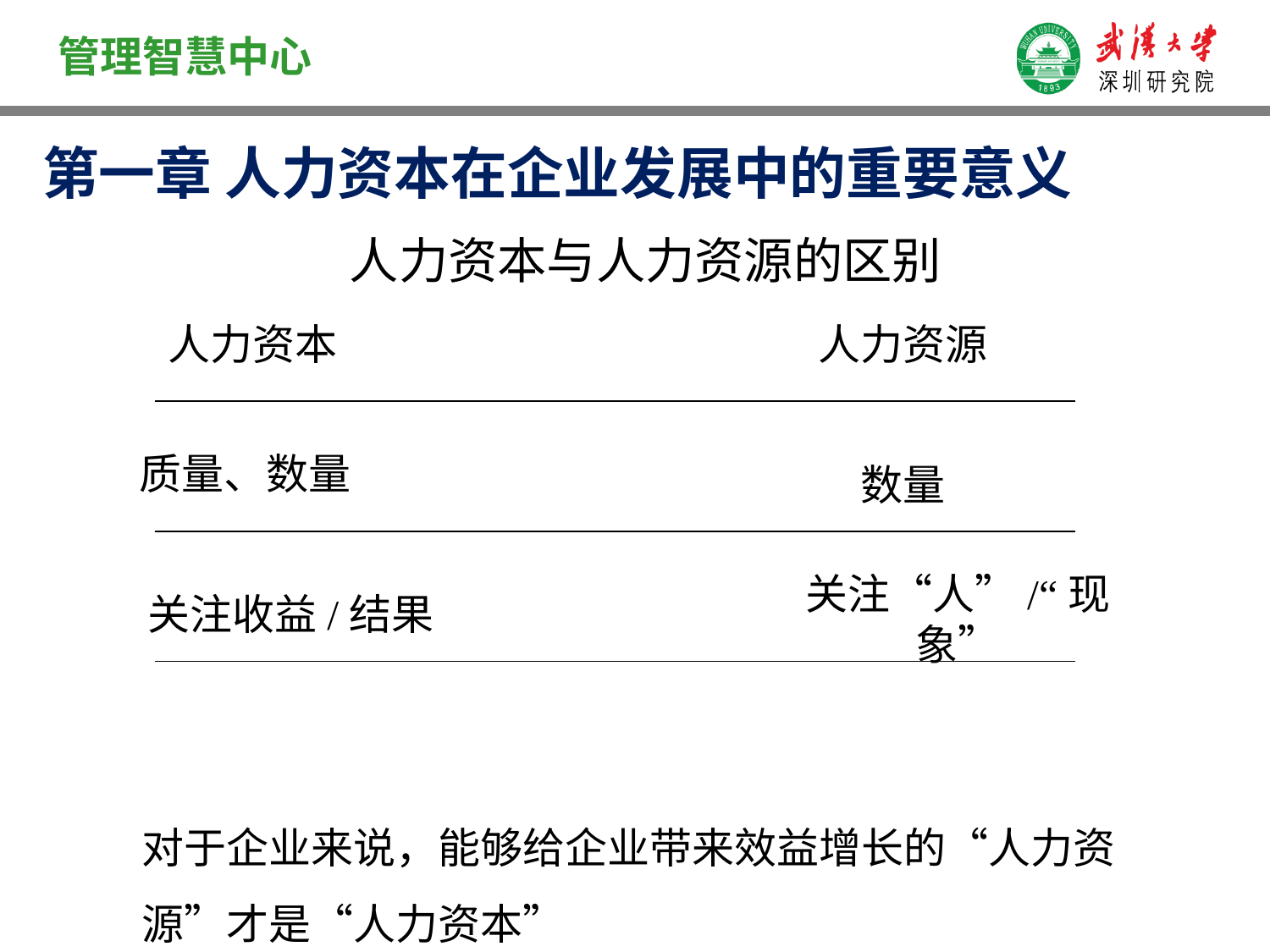

第一章 人力资本在企业发展中的重要意义
人力资本与人力资源的区别
人力资本
人力资源
质量、数量
数量
关注“人”/“现象”
关注收益/结果
对于企业来说，能够给企业带来效益增长的“人力资源”才是“人力资本”